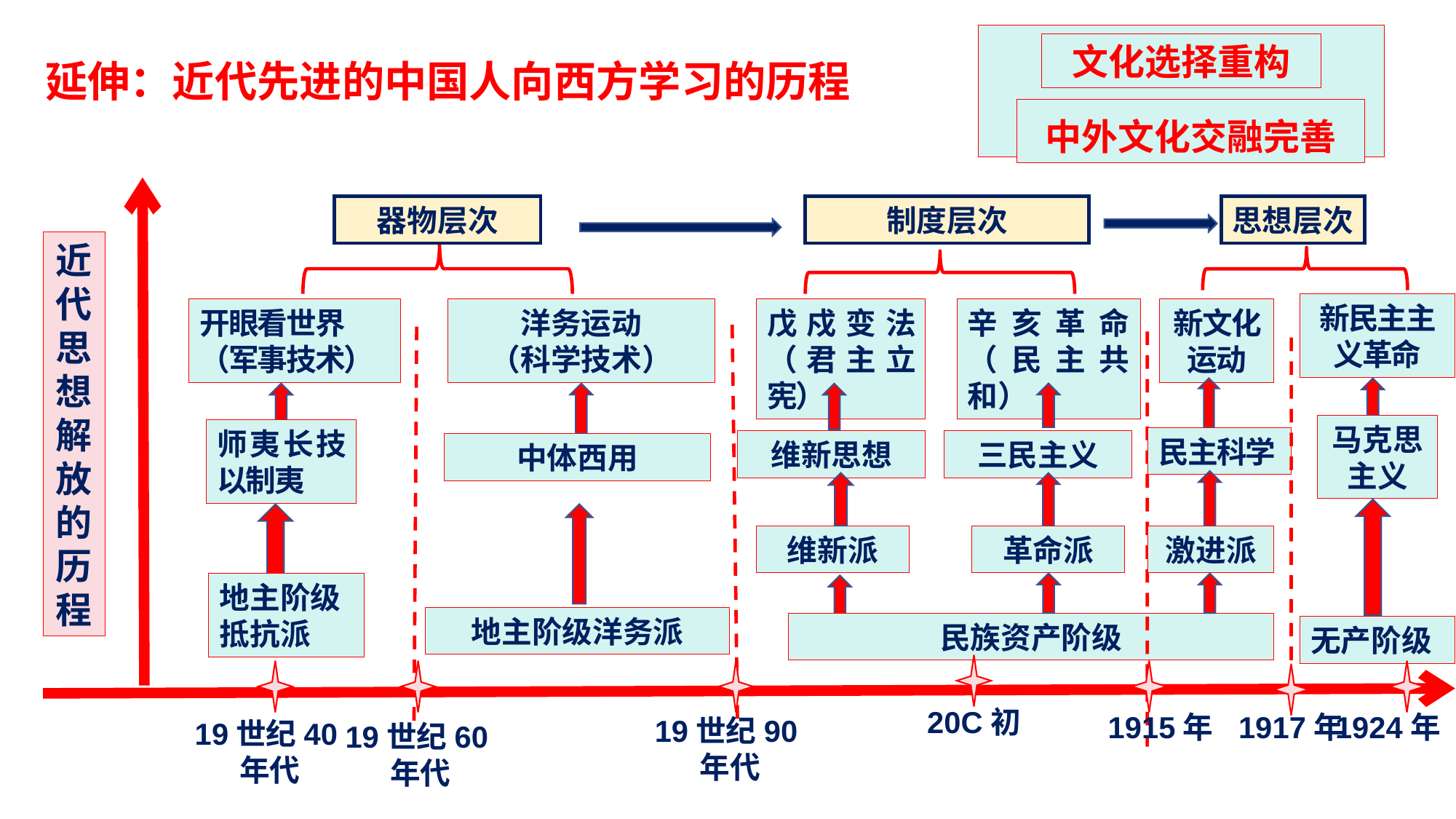

认知外来文化
反思本土文化
文化选择重构
延伸：近代先进的中国人向西方学习的历程
中外文化交融完善

器物层次
思想层次
制度层次

近
代
思
想
解
放
的
历
程
新民主主义革命
戊戍变法（君主立宪）
辛亥革命（民主共和）
开眼看世界
（军事技术）
洋务运动
（科学技术）
新文化运动

马克思
主义
师夷长技以制夷
民主科学
维新思想
三民主义
中体西用

维新派
革命派
激进派

地主阶级
抵抗派

地主阶级洋务派
民族资产阶级
无产阶级

20C初
1915年
1917年
1924年
19世纪90年代
19世纪40年代
19世纪60年代